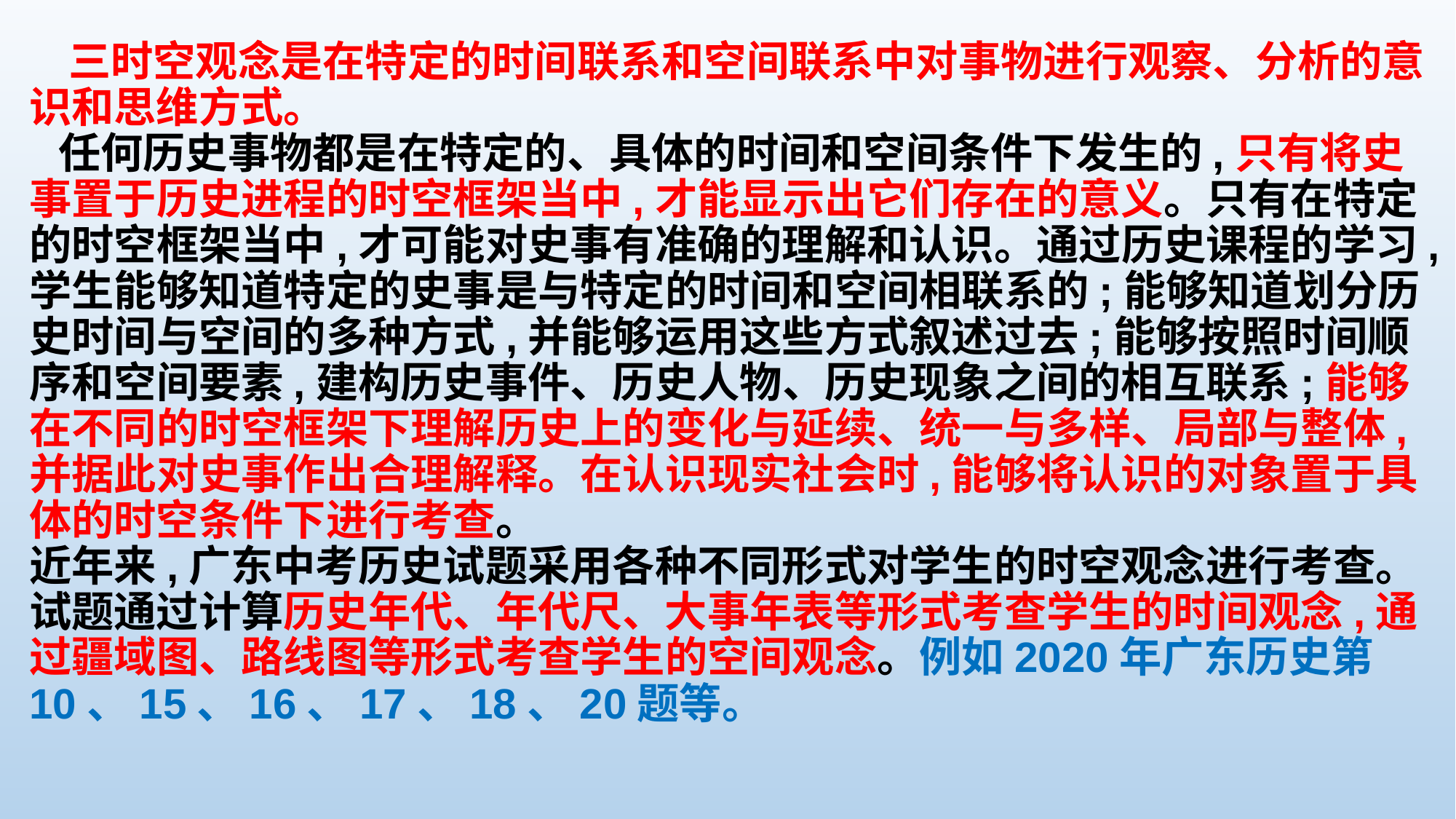

# 三时空观念是在特定的时间联系和空间联系中对事物进行观察、分析的意识和思维方式。 任何历史事物都是在特定的、具体的时间和空间条件下发生的,只有将史事置于历史进程的时空框架当中,才能显示出它们存在的意义。只有在特定的时空框架当中,才可能对史事有准确的理解和认识。通过历史课程的学习,学生能够知道特定的史事是与特定的时间和空间相联系的;能够知道划分历史时间与空间的多种方式,并能够运用这些方式叙述过去;能够按照时间顺序和空间要素,建构历史事件、历史人物、历史现象之间的相互联系;能够在不同的时空框架下理解历史上的变化与延续、统一与多样、局部与整体,并据此对史事作出合理解释。在认识现实社会时,能够将认识的对象置于具体的时空条件下进行考查。 近年来,广东中考历史试题采用各种不同形式对学生的时空观念进行考查。试题通过计算历史年代、年代尺、大事年表等形式考查学生的时间观念,通过疆域图、路线图等形式考查学生的空间观念。例如2020年广东历史第10、15、16、17、18、20题等。